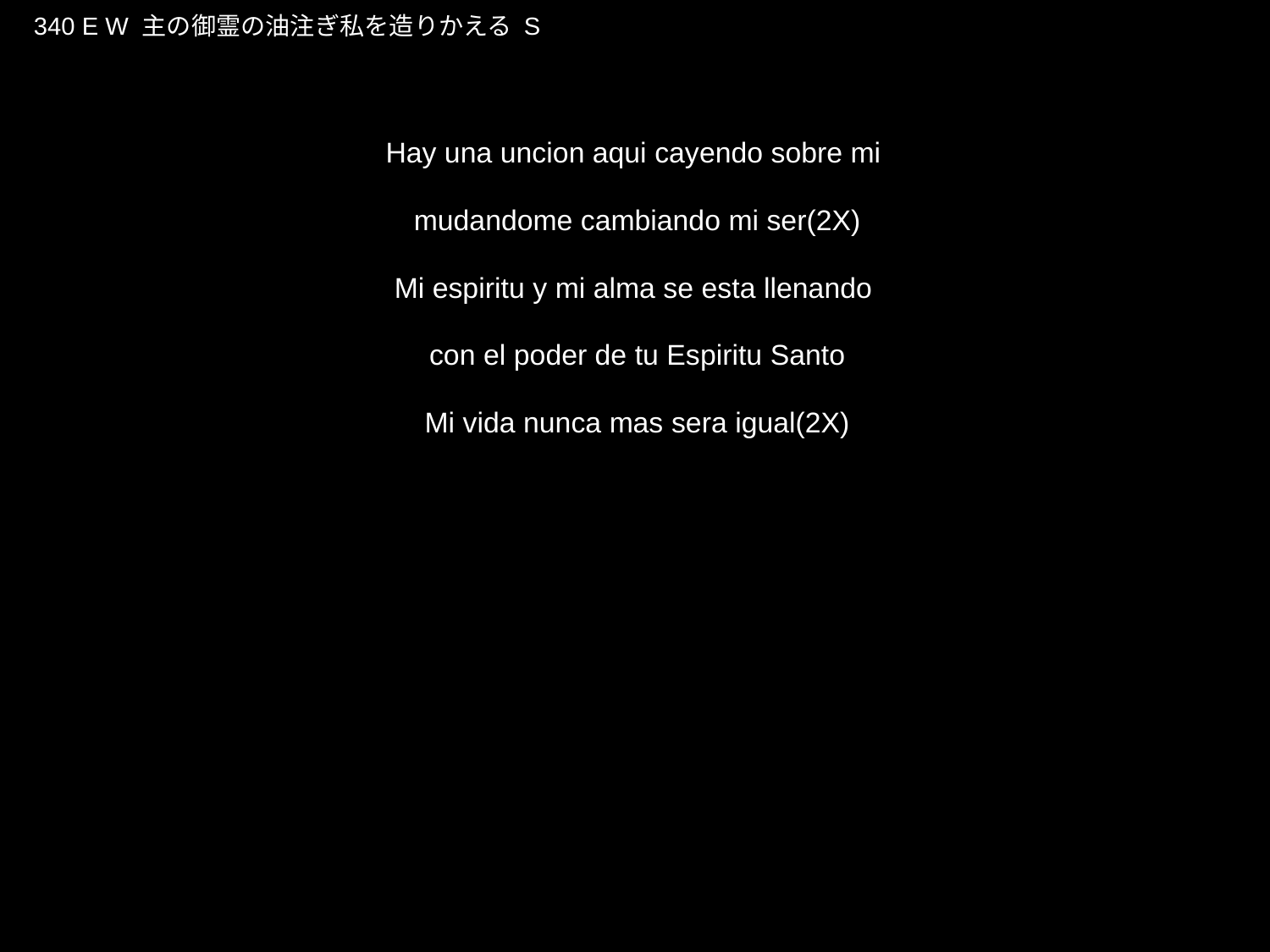

しゅのみたまのあぶらそそぎわたしをつくりかえる
★W
340 E W 主の御霊の油注ぎ私を造りかえる S
★５
Hay una uncion aqui cayendo sobre mi
mudandome cambiando mi ser(2X)
Mi espiritu y mi alma se esta llenando
con el poder de tu Espiritu Santo
Mi vida nunca mas sera igual(2X)